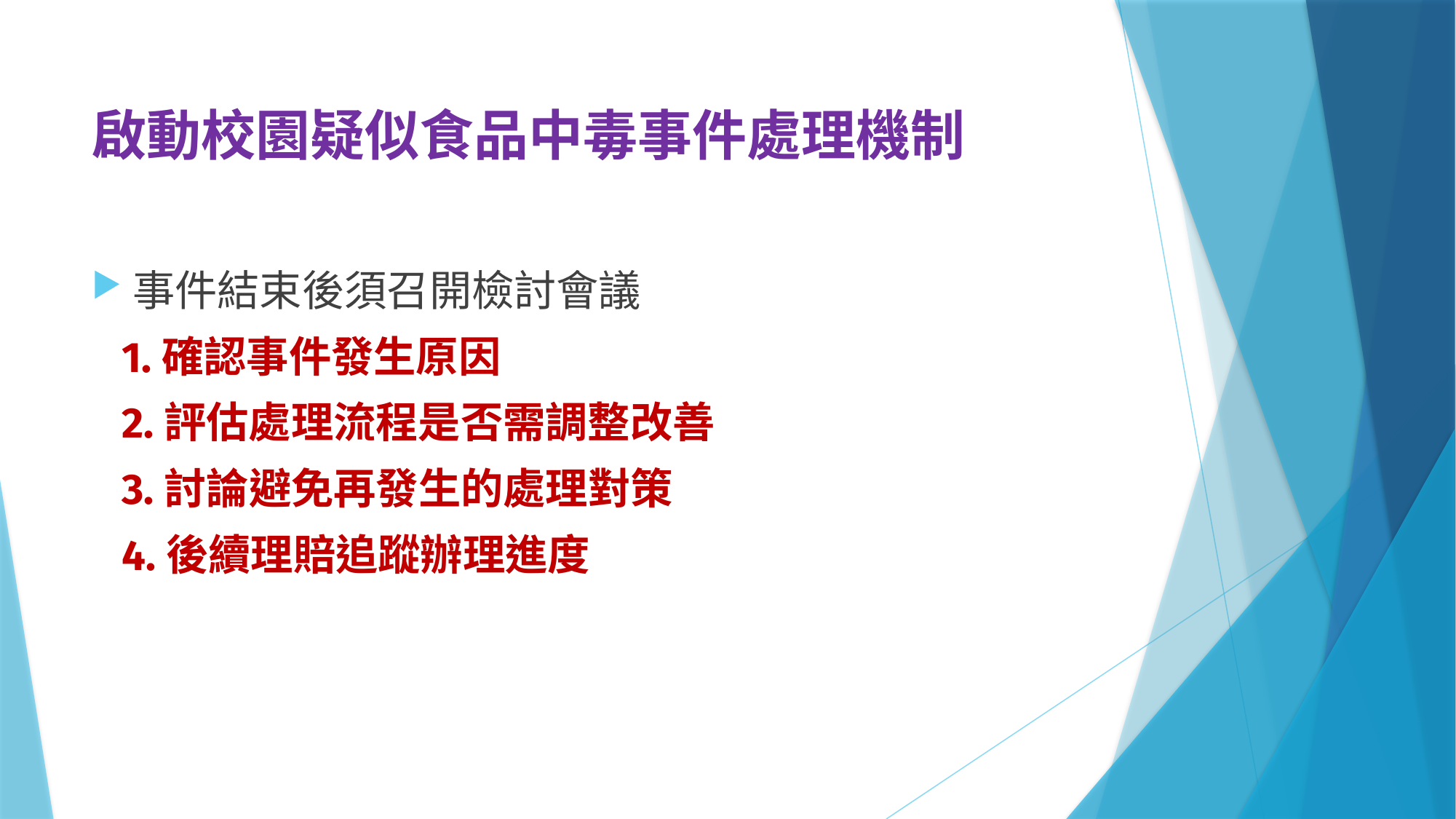

# 啟動校園疑似食品中毒事件處理機制
事件結束後須召開檢討會議
   1.確認事件發生原因
   2.評估處理流程是否需調整改善
   3.討論避免再發生的處理對策
   4.後續理賠追蹤辦理進度